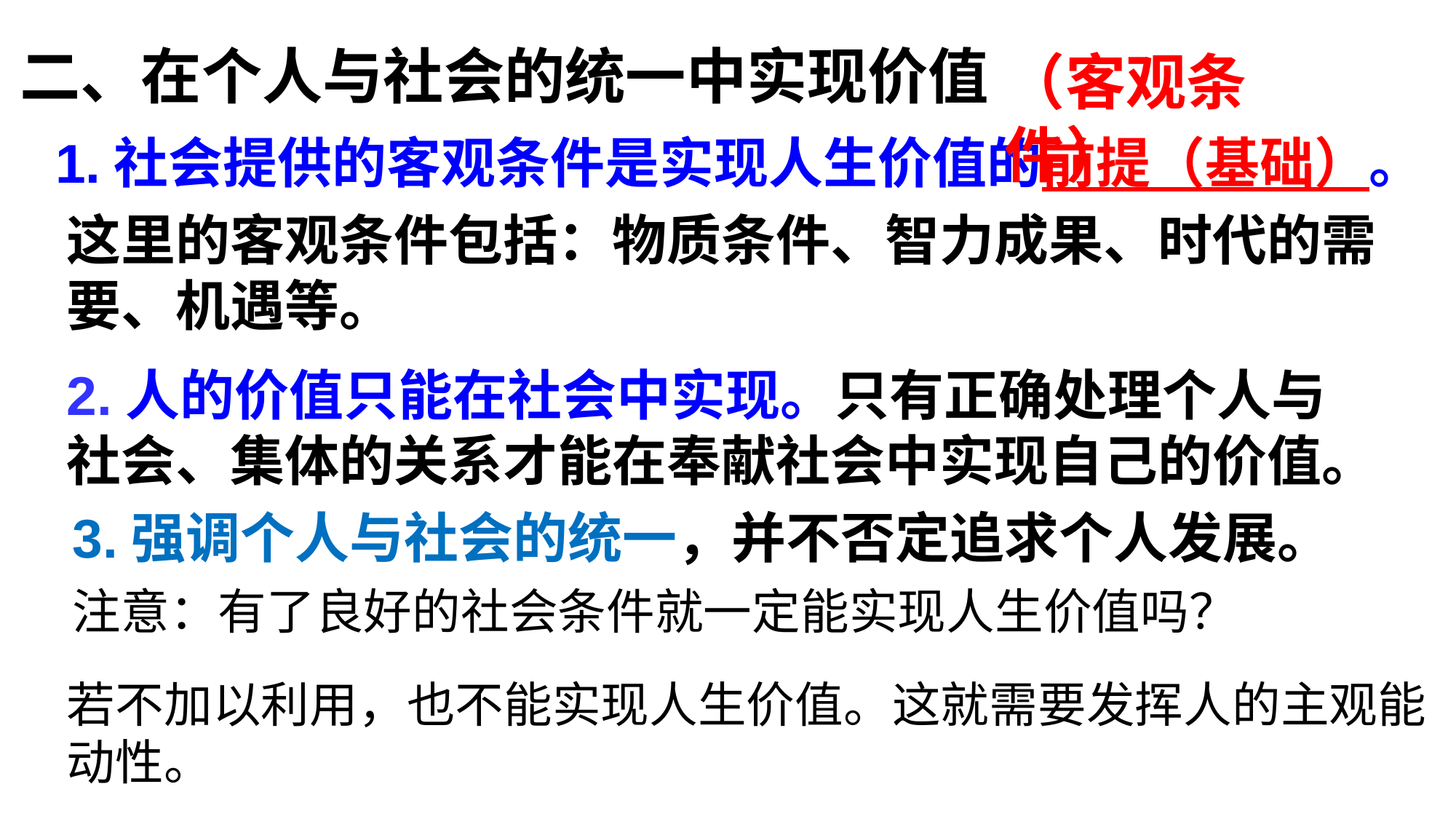

二、在个人与社会的统一中实现价值
（客观条件）
1.社会提供的客观条件是实现人生价值的前提（基础）。
这里的客观条件包括：物质条件、智力成果、时代的需要、机遇等。
2.人的价值只能在社会中实现。只有正确处理个人与社会、集体的关系才能在奉献社会中实现自己的价值。
3.强调个人与社会的统一，并不否定追求个人发展。
注意：有了良好的社会条件就一定能实现人生价值吗？
若不加以利用，也不能实现人生价值。这就需要发挥人的主观能动性。